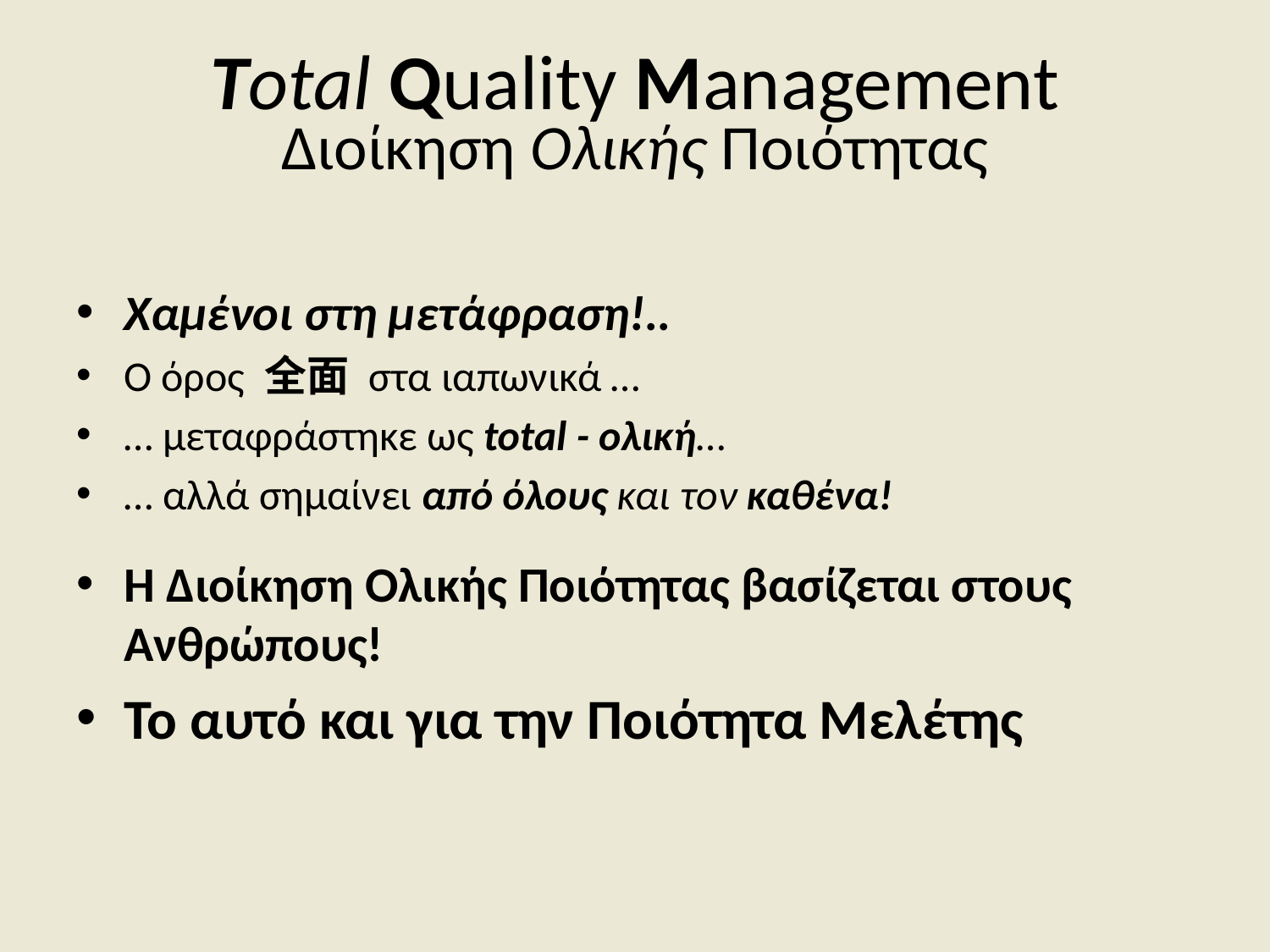

# Total Quality Management Διοίκηση Ολικής Ποιότητας
Χαμένοι στη μετάφραση!..
Ο όρος 全面 στα ιαπωνικά …
… μεταφράστηκε ως total - ολική…
… αλλά σημαίνει από όλους και τον καθένα!

Η Διοίκηση Ολικής Ποιότητας βασίζεται στους Ανθρώπους!
Το αυτό και για την Ποιότητα Μελέτης